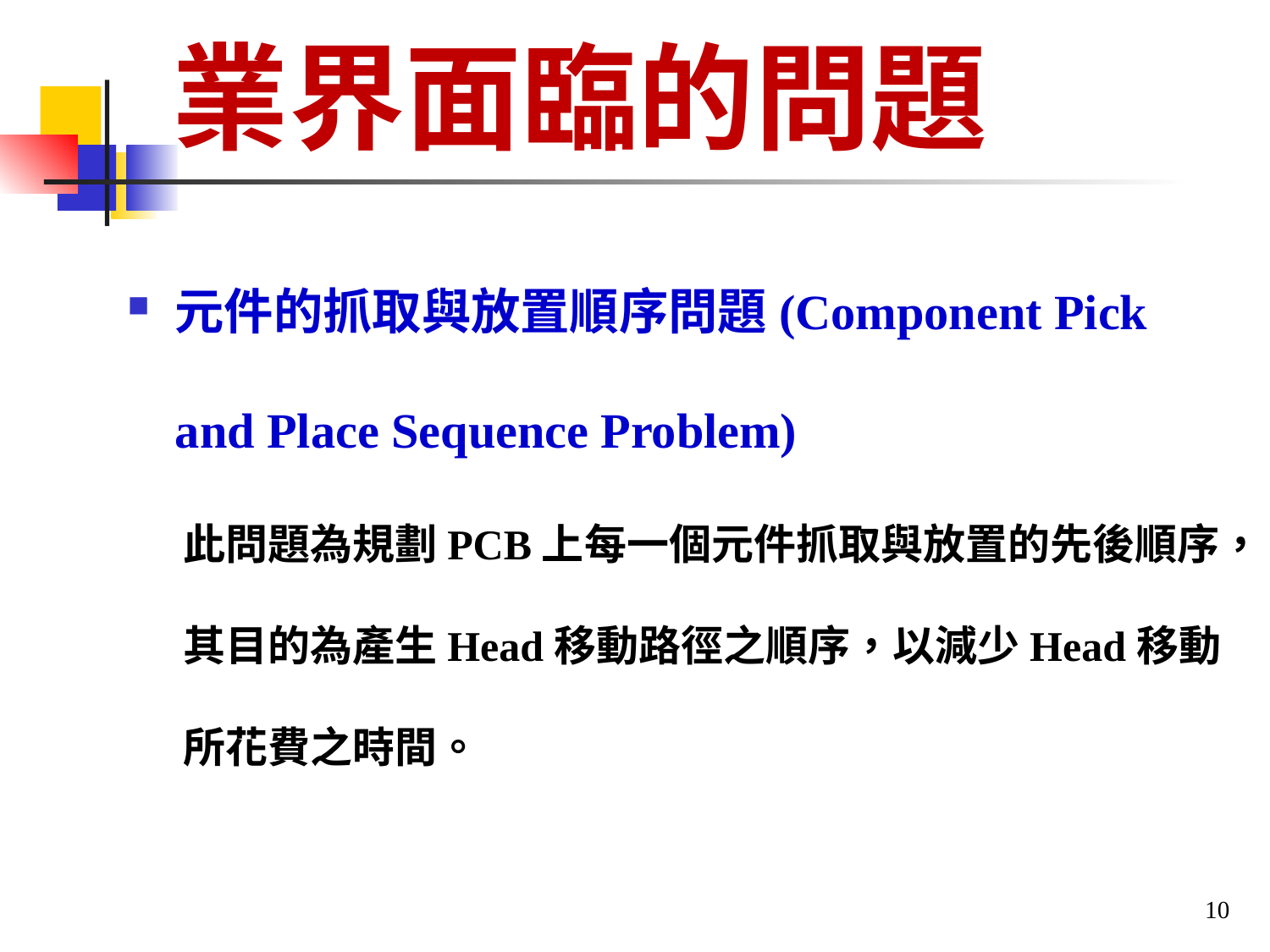

# 業界面臨的問題
元件的抓取與放置順序問題(Component Pick and Place Sequence Problem)
此問題為規劃PCB上每一個元件抓取與放置的先後順序，其目的為產生Head移動路徑之順序，以減少Head移動所花費之時間。
10